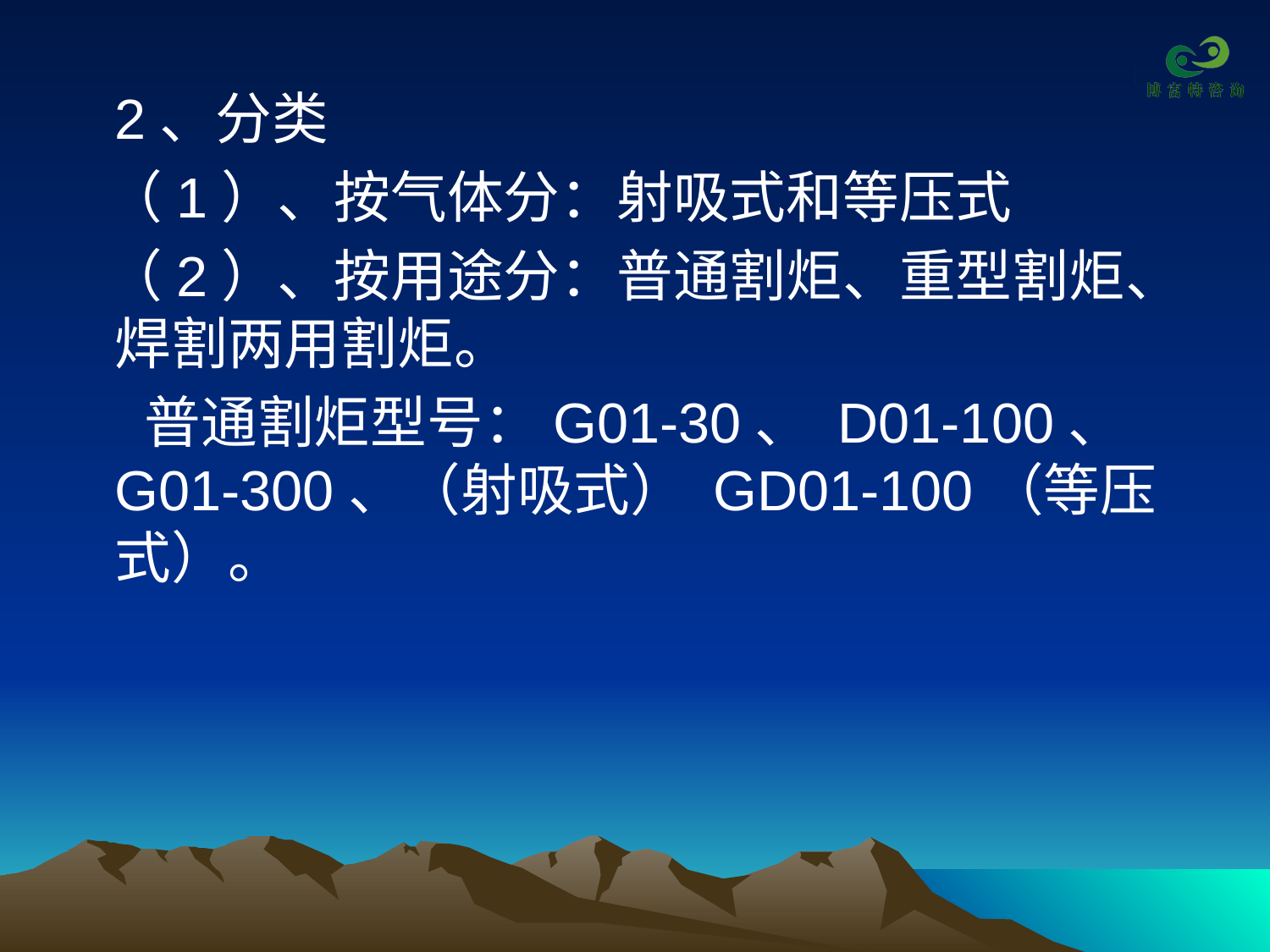

2、分类
  （1）、按气体分：射吸式和等压式
  （2）、按用途分：普通割炬、重型割炬、焊割两用割炬。
     普通割炬型号：G01-30、 D01-100、 G01-300、（射吸式） GD01-100（等压式）。